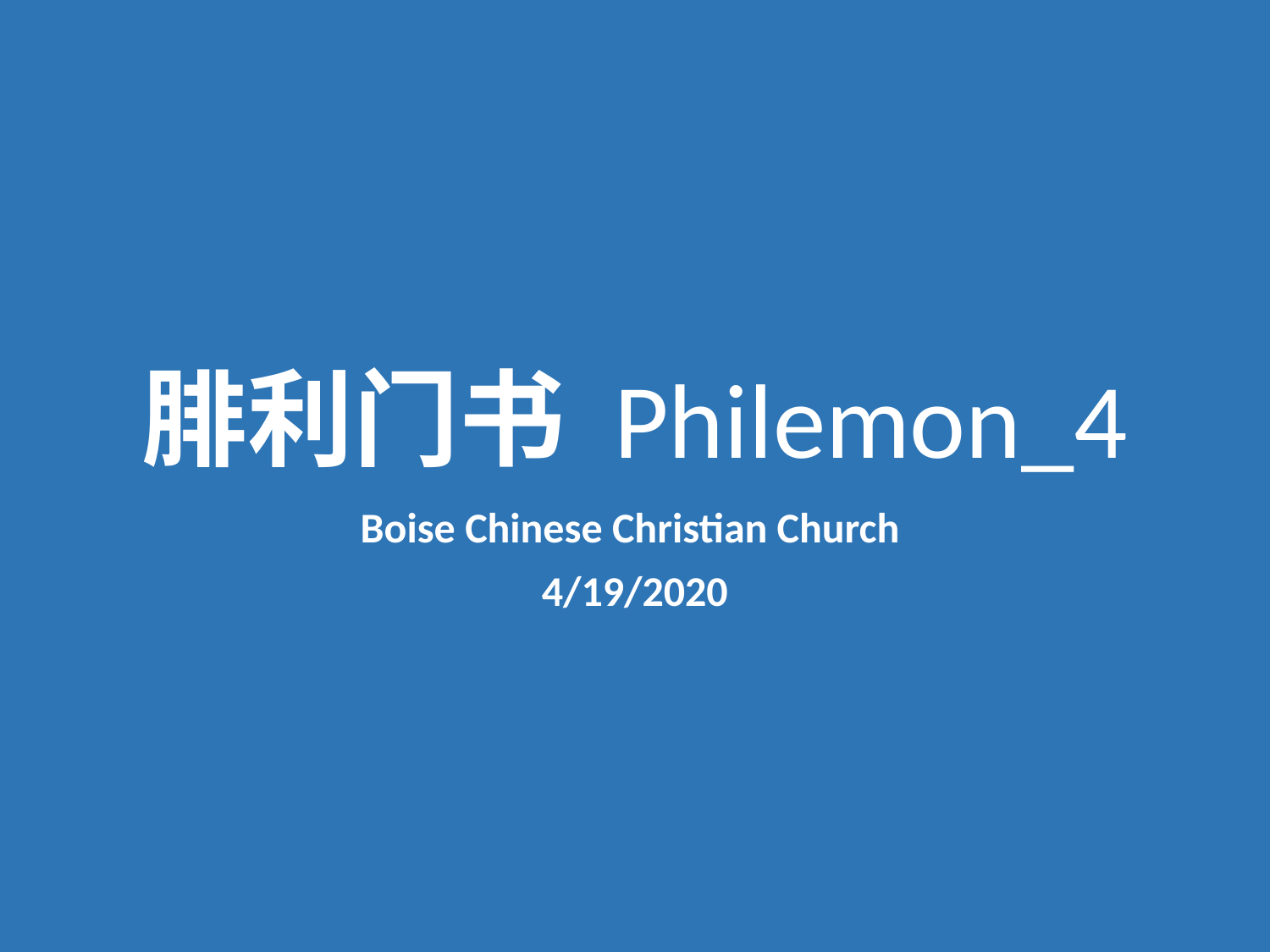

# 腓利门书 Philemon_4
Boise Chinese Christian Church
4/19/2020